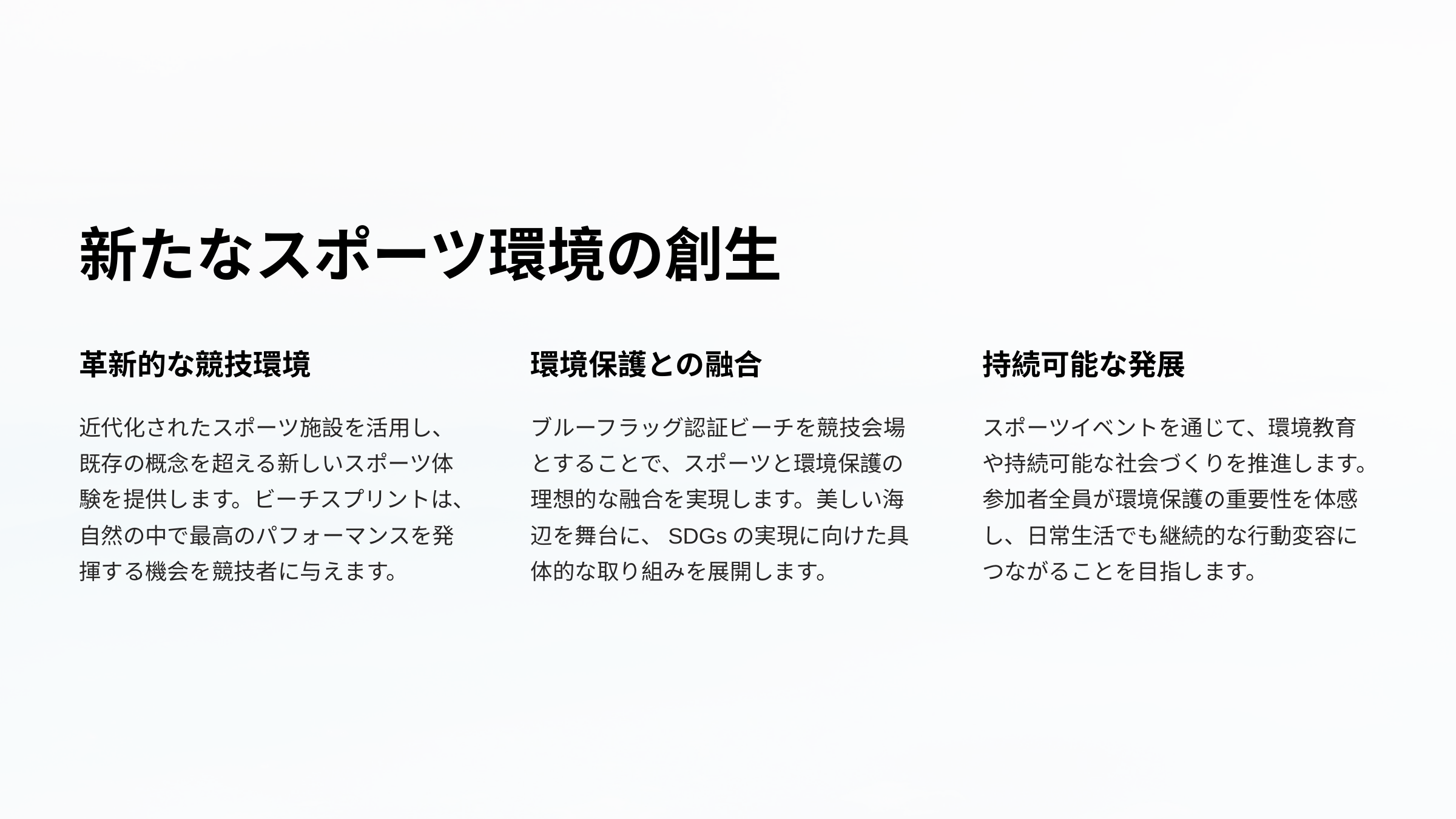

新たなスポーツ環境の創生
革新的な競技環境
環境保護との融合
持続可能な発展
近代化されたスポーツ施設を活用し、既存の概念を超える新しいスポーツ体験を提供します。ビーチスプリントは、自然の中で最高のパフォーマンスを発揮する機会を競技者に与えます。
ブルーフラッグ認証ビーチを競技会場とすることで、スポーツと環境保護の理想的な融合を実現します。美しい海辺を舞台に、SDGsの実現に向けた具体的な取り組みを展開します。
スポーツイベントを通じて、環境教育や持続可能な社会づくりを推進します。参加者全員が環境保護の重要性を体感し、日常生活でも継続的な行動変容につながることを目指します。